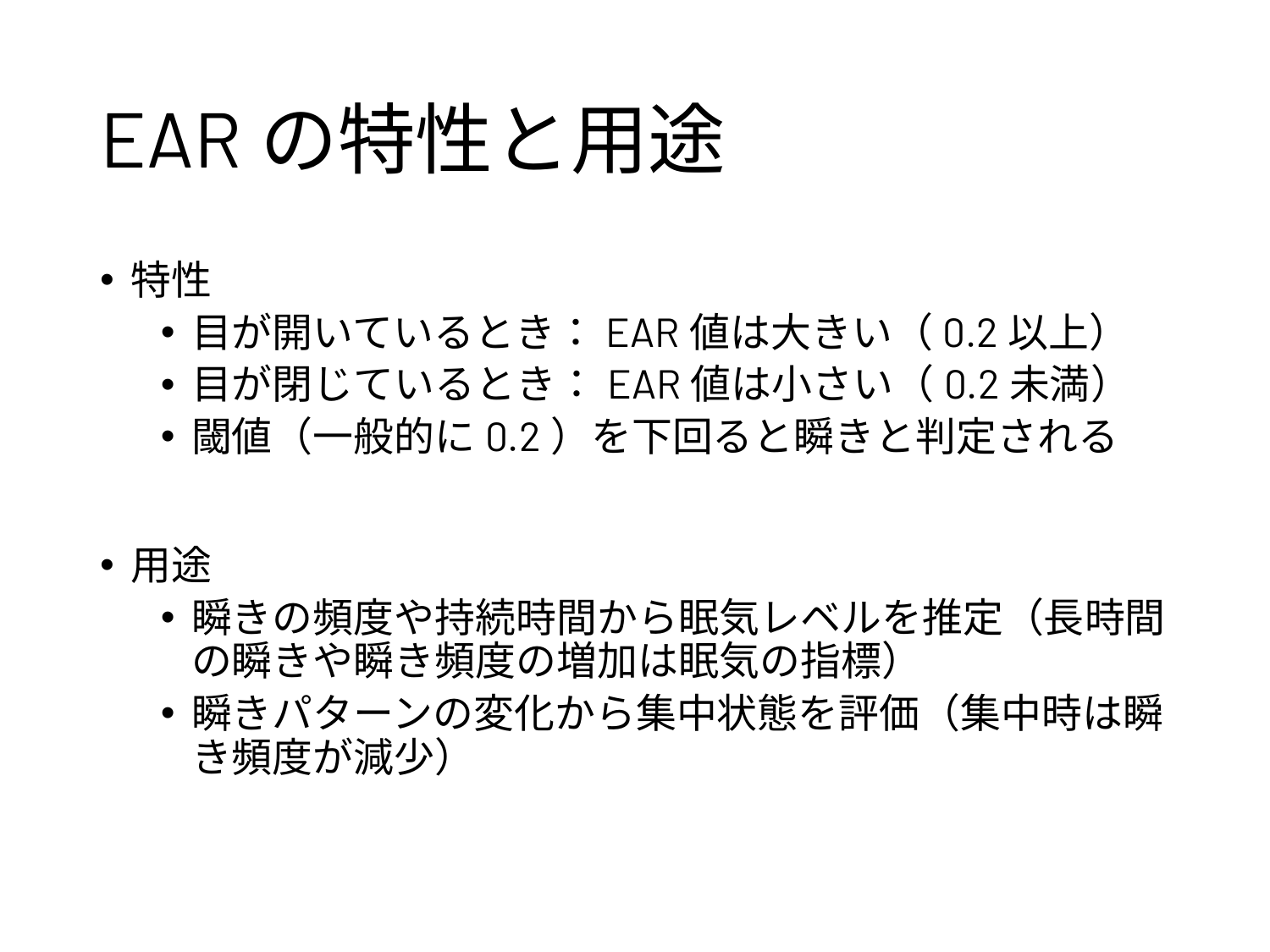

# EARの特性と用途
特性
目が開いているとき：EAR値は大きい（0.2以上）
目が閉じているとき：EAR値は小さい（0.2未満）
閾値（一般的に0.2）を下回ると瞬きと判定される

用途
瞬きの頻度や持続時間から眠気レベルを推定（長時間の瞬きや瞬き頻度の増加は眠気の指標）
瞬きパターンの変化から集中状態を評価（集中時は瞬き頻度が減少）